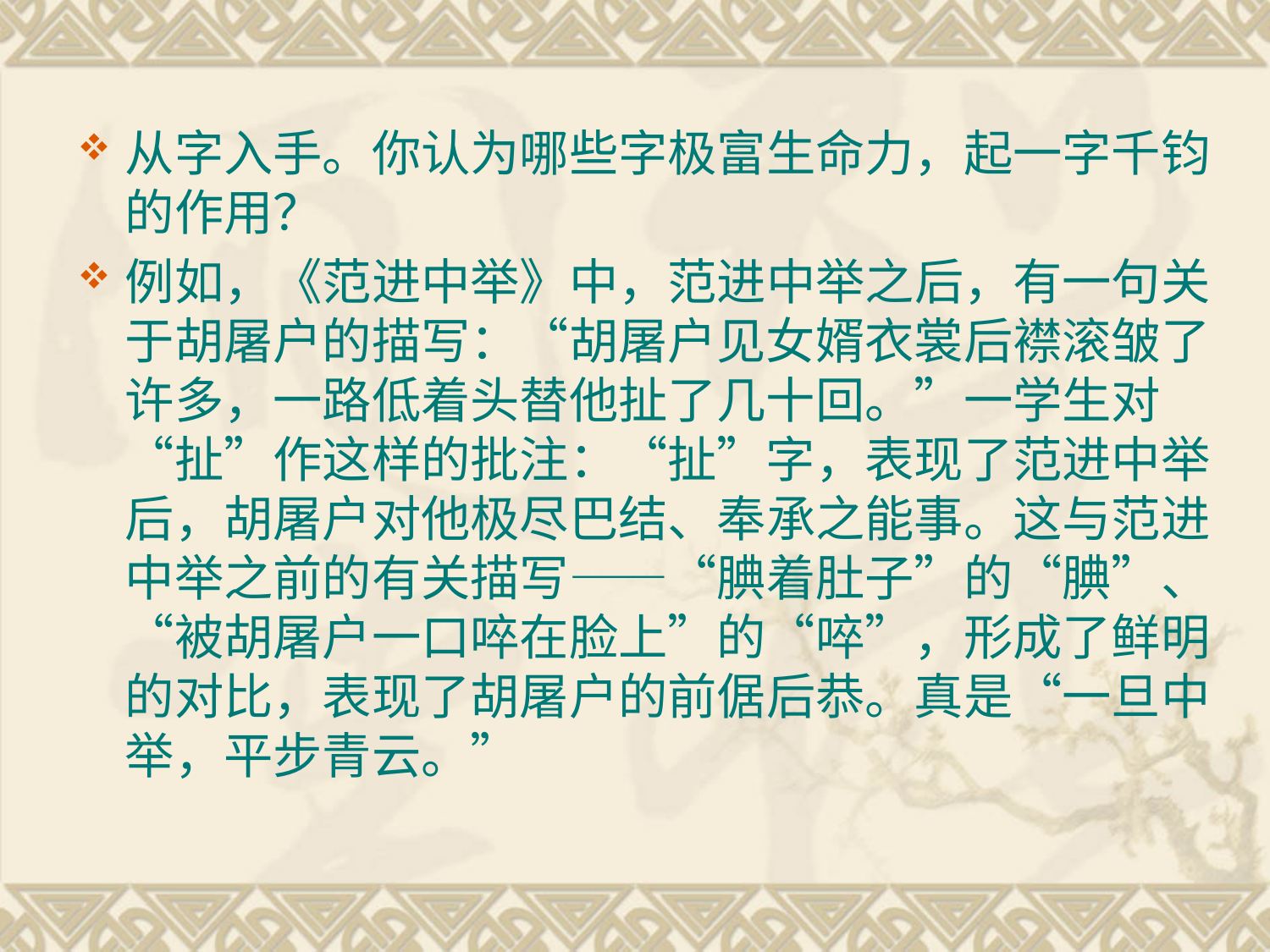

从字入手。你认为哪些字极富生命力，起一字千钧的作用？
例如，《范进中举》中，范进中举之后，有一句关于胡屠户的描写：“胡屠户见女婿衣裳后襟滚皱了许多，一路低着头替他扯了几十回。”一学生对“扯”作这样的批注：“扯”字，表现了范进中举后，胡屠户对他极尽巴结、奉承之能事。这与范进中举之前的有关描写——“腆着肚子”的“腆”、“被胡屠户一口啐在脸上”的“啐”，形成了鲜明的对比，表现了胡屠户的前倨后恭。真是“一旦中举，平步青云。”